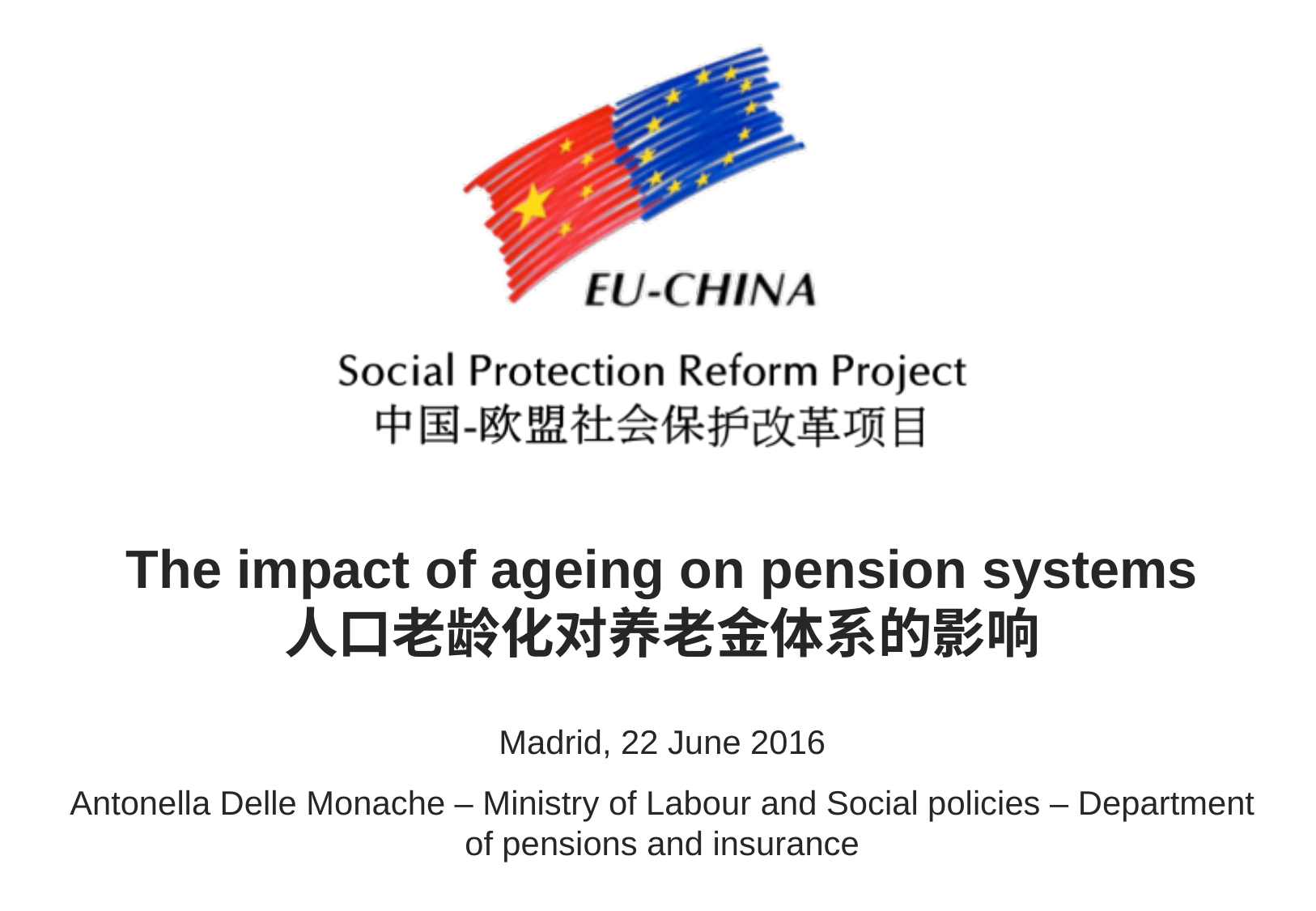

The impact of ageing on pension systems
人口老龄化对养老金体系的影响

Madrid, 22 June 2016
Antonella Delle Monache – Ministry of Labour and Social policies – Department of pensions and insurance